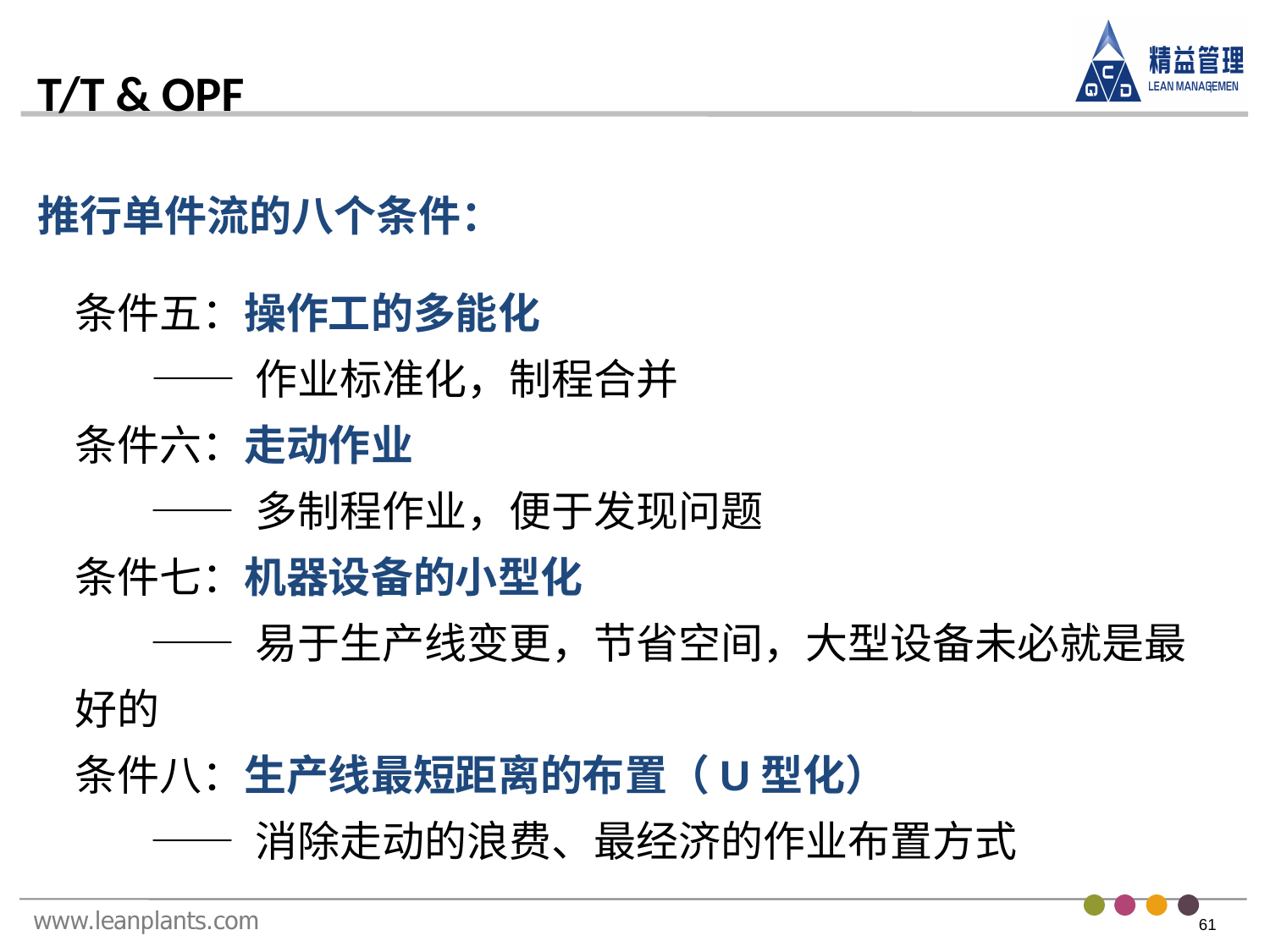

推行单件流的八个条件：
条件五：操作工的多能化
        —— 作业标准化，制程合并
条件六：走动作业
        —— 多制程作业，便于发现问题
条件七：机器设备的小型化
        —— 易于生产线变更，节省空间，大型设备未必就是最好的
条件八：生产线最短距离的布置（U型化）
        —— 消除走动的浪费、最经济的作业布置方式